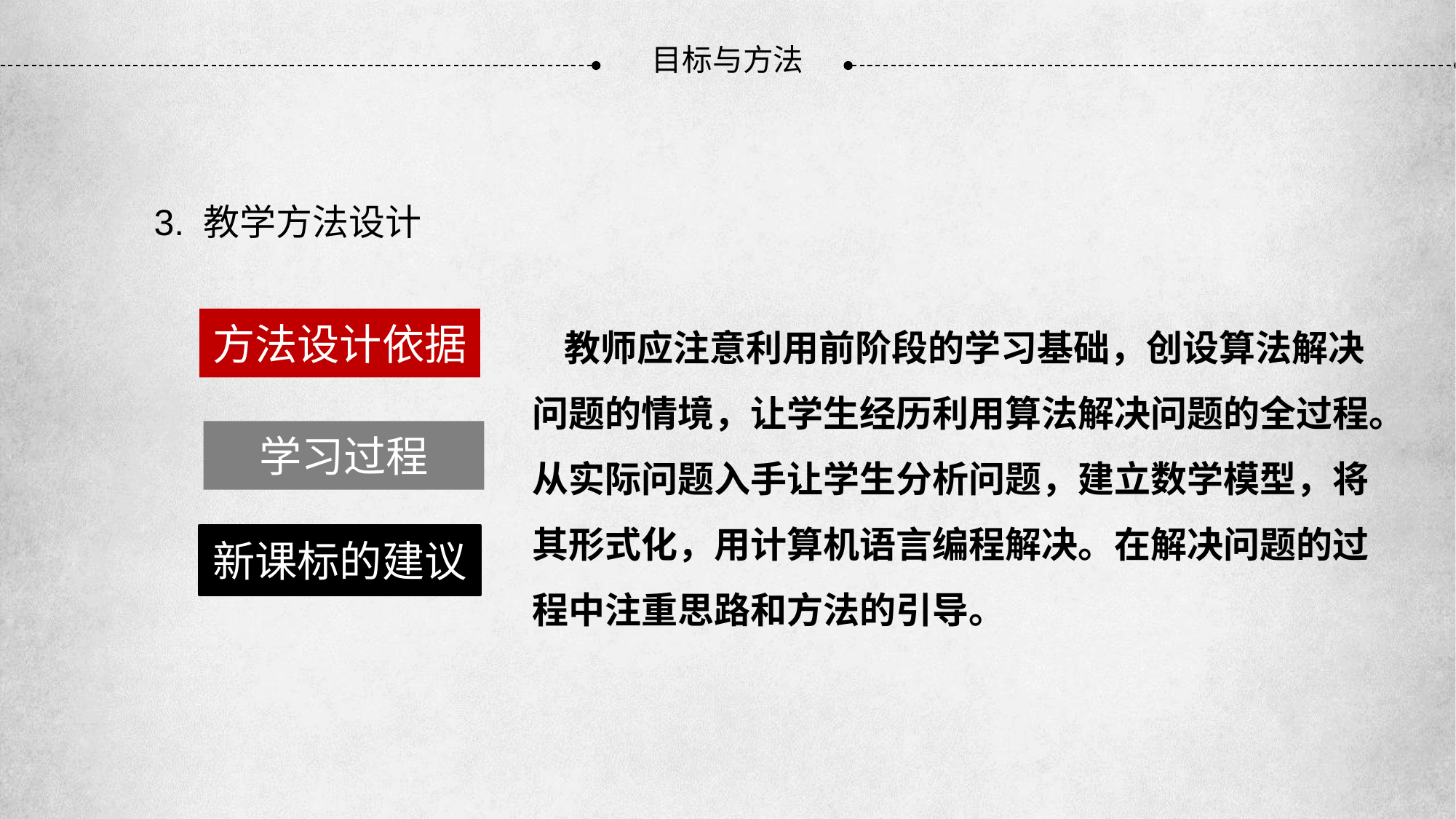

目标与方法
3. 教学方法设计
教师应注意利用前阶段的学习基础，创设算法解决问题的情境，让学生经历利用算法解决问题的全过程。从实际问题入手让学生分析问题，建立数学模型，将其形式化，用计算机语言编程解决。在解决问题的过程中注重思路和方法的引导。
方法设计依据
学习过程
新课标的建议